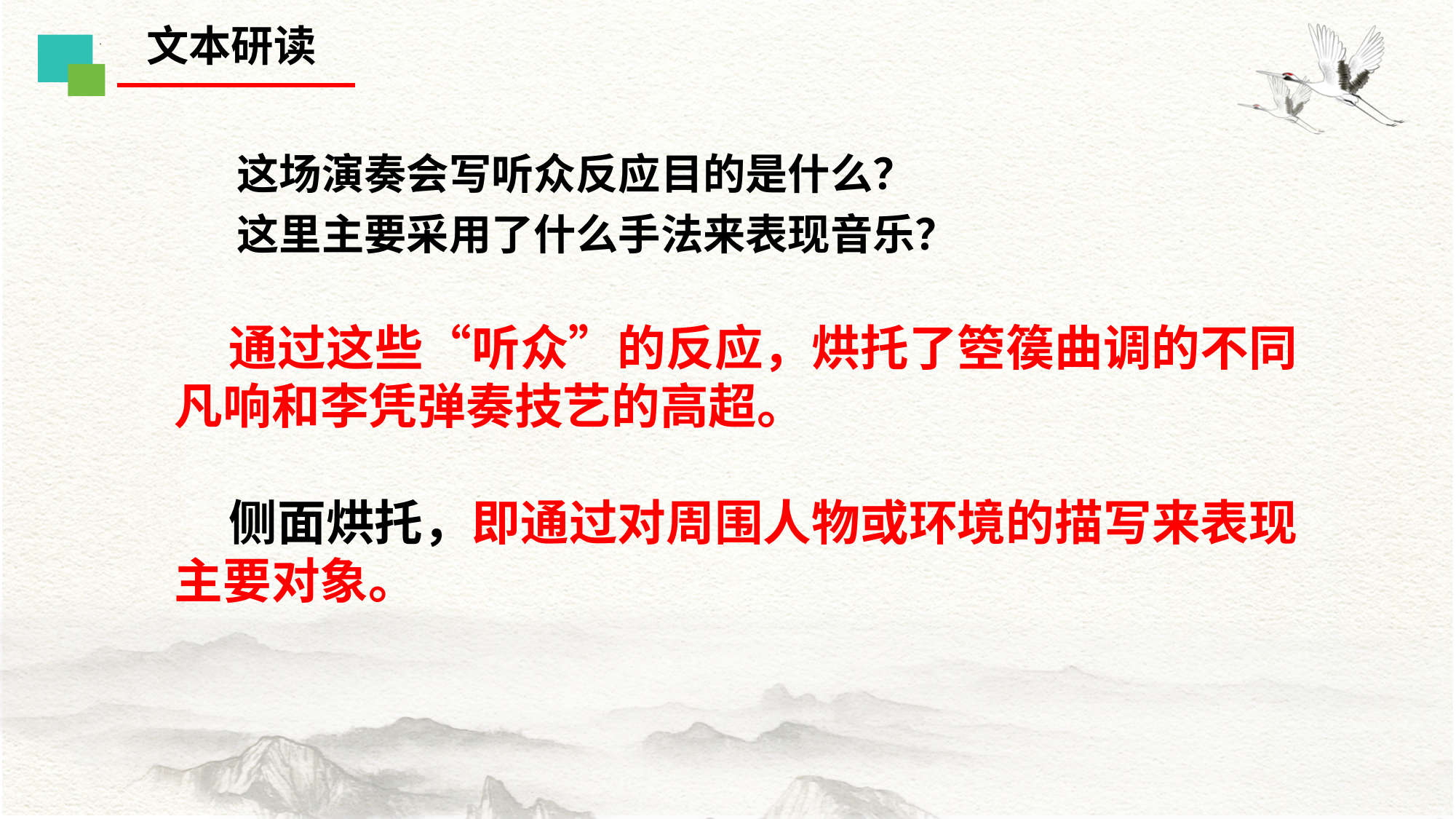

文本研读

这场演奏会写听众反应目的是什么？
这里主要采用了什么手法来表现音乐？
通过这些“听众”的反应，烘托了箜篌曲调的不同凡响和李凭弹奏技艺的高超。

侧面烘托，即通过对周围人物或环境的描写来表现主要对象。